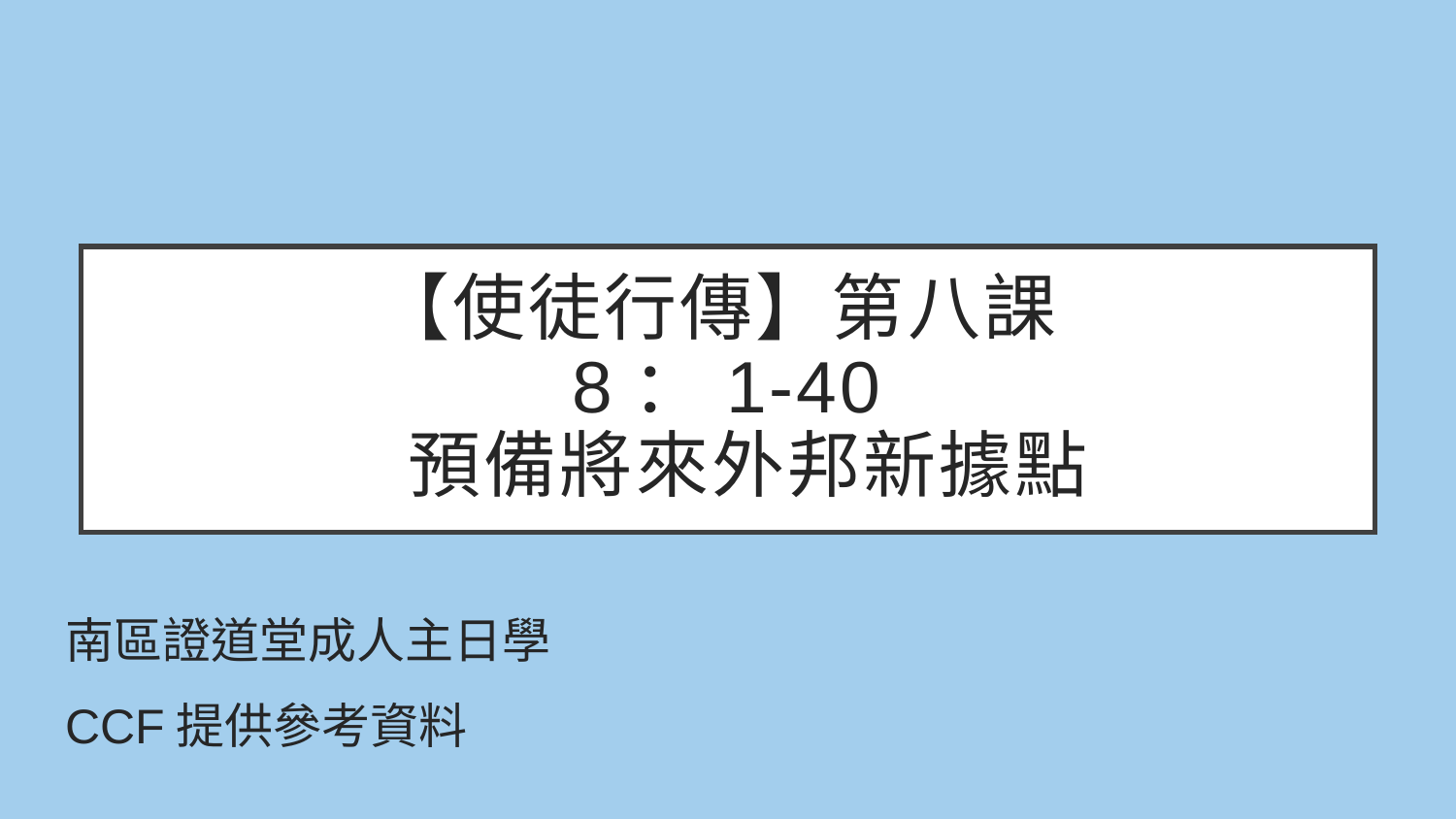

# 【使徒行傳】第八課 8：1-40 預備將來外邦新據點
南區證道堂成人主日學
CCF提供參考資料